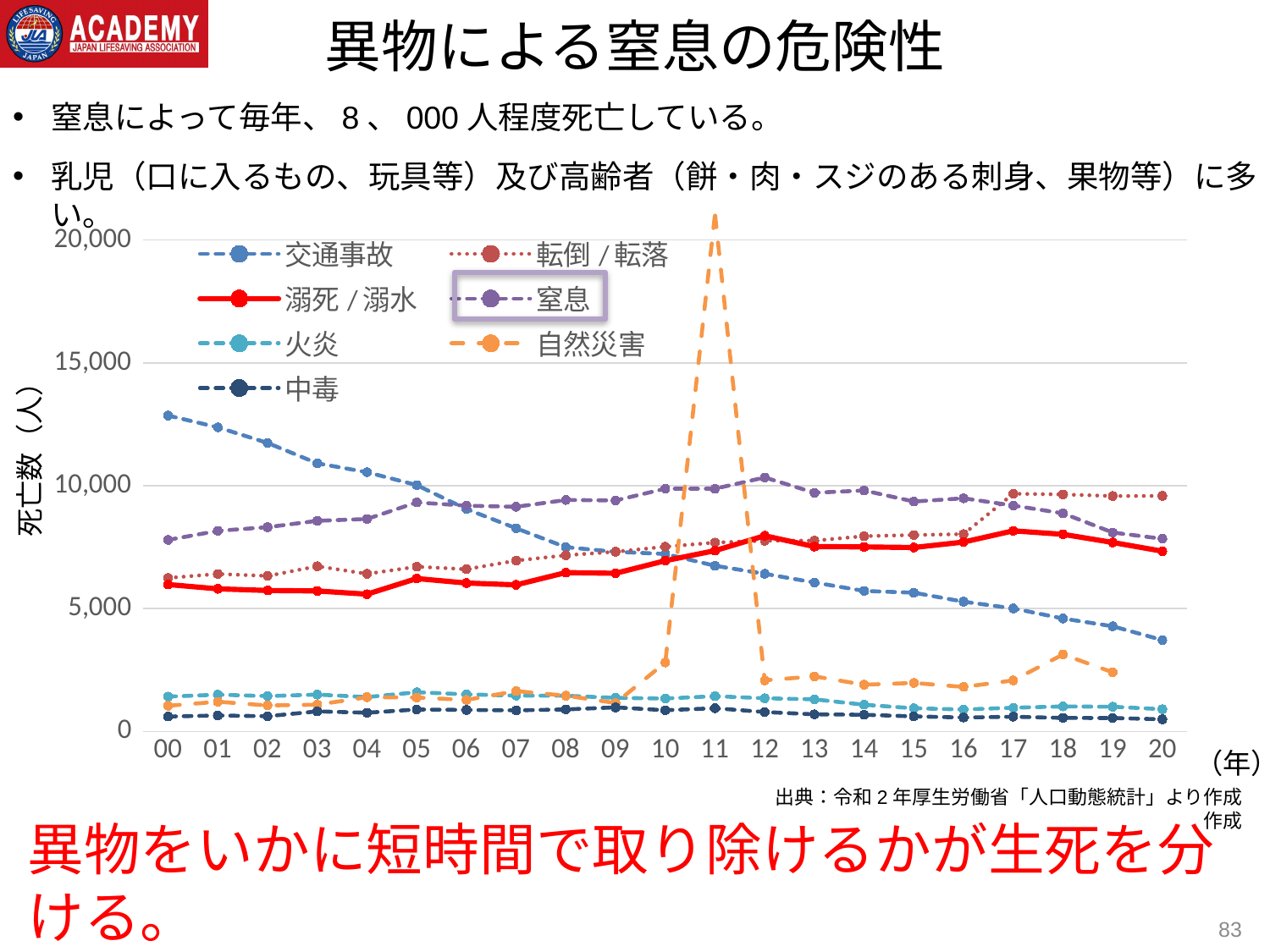

異物による窒息の危険性
窒息によって毎年、8、000人程度死亡している。
乳児（口に入るもの、玩具等）及び高齢者（餅・肉・スジのある刺身、果物等）に多い。

### Chart

| Category | 交通事故 | 転倒/転落 | 溺死/溺水 | 窒息 | 火炎 | 自然災害 | 中毒 |
|---|---|---|---|---|---|---|---|
| 00 | 12857.0 | 6245.0 | 5978.0 | 7794.0 | 1416.0 | 1042.0 | 605.0 |
| 01 | 12378.0 | 6409.0 | 5802.0 | 8164.0 | 1495.0 | 1208.0 | 647.0 |
| 02 | 11743.0 | 6328.0 | 5736.0 | 8313.0 | 1438.0 | 1055.0 | 617.0 |
| 03 | 10913.0 | 6722.0 | 5716.0 | 8570.0 | 1498.0 | 1088.0 | 814.0 |
| 04 | 10551.0 | 6412.0 | 5584.0 | 8645.0 | 1396.0 | 1390.0 | 759.0 |
| 05 | 10028.0 | 6702.0 | 6222.0 | 9319.0 | 1593.0 | 1380.0 | 891.0 |
| 06 | 9048.0 | 6601.0 | 6038.0 | 9187.0 | 1509.0 | 1281.0 | 873.0 |
| 07 | 8268.0 | 6951.0 | 5966.0 | 9142.0 | 1455.0 | 1641.0 | 855.0 |
| 08 | 7499.0 | 7170.0 | 6464.0 | 9419.0 | 1452.0 | 1453.0 | 895.0 |
| 09 | 7309.0 | 7312.0 | 6435.0 | 9401.0 | 1364.0 | 1155.0 | 978.0 |
| 10 | 7222.0 | 7517.0 | 6948.0 | 9879.0 | 1338.0 | 2805.0 | 862.0 |
| 11 | 6741.0 | 7686.0 | 7356.0 | 9878.0 | 1434.0 | 21067.0 | 942.0 |
| 12 | 6414.0 | 7761.0 | 7963.0 | 10338.0 | 1347.0 | 2077.0 | 789.0 |
| 13 | 6060.0 | 7766.0 | 7523.0 | 9713.0 | 1304.0 | 2239.0 | 694.0 |
| 14 | 5717.0 | 7947.0 | 7508.0 | 9806.0 | 1086.0 | 1900.0 | 677.0 |
| 15 | 5646.0 | 7992.0 | 7485.0 | 9356.0 | 941.0 | 1972.0 | 612.0 |
| 16 | 5280.0 | 8030.0 | 7706.0 | 9488.0 | 892.0 | 1809.0 | 565.0 |
| 17 | 5004.0 | 9673.0 | 8164.0 | 9194.0 | 963.0 | 2076.0 | 598.0 |
| 18 | 4595.0 | 9645.0 | 8021.0 | 8876.0 | 1017.0 | 3131.0 | 548.0 |
| 19 | 4279.0 | 9580.0 | 7690.0 | 8095.0 | 1004.0 | 2406.0 | 545.0 |
| 20 | 3718.0 | 9585.0 | 7333.0 | 7841.0 | 903.0 | None | 493.0 |
死亡数（人）
（年）
出典：令和2年厚生労働省「人口動態統計」より作成作成
異物をいかに短時間で取り除けるかが生死を分ける。
83